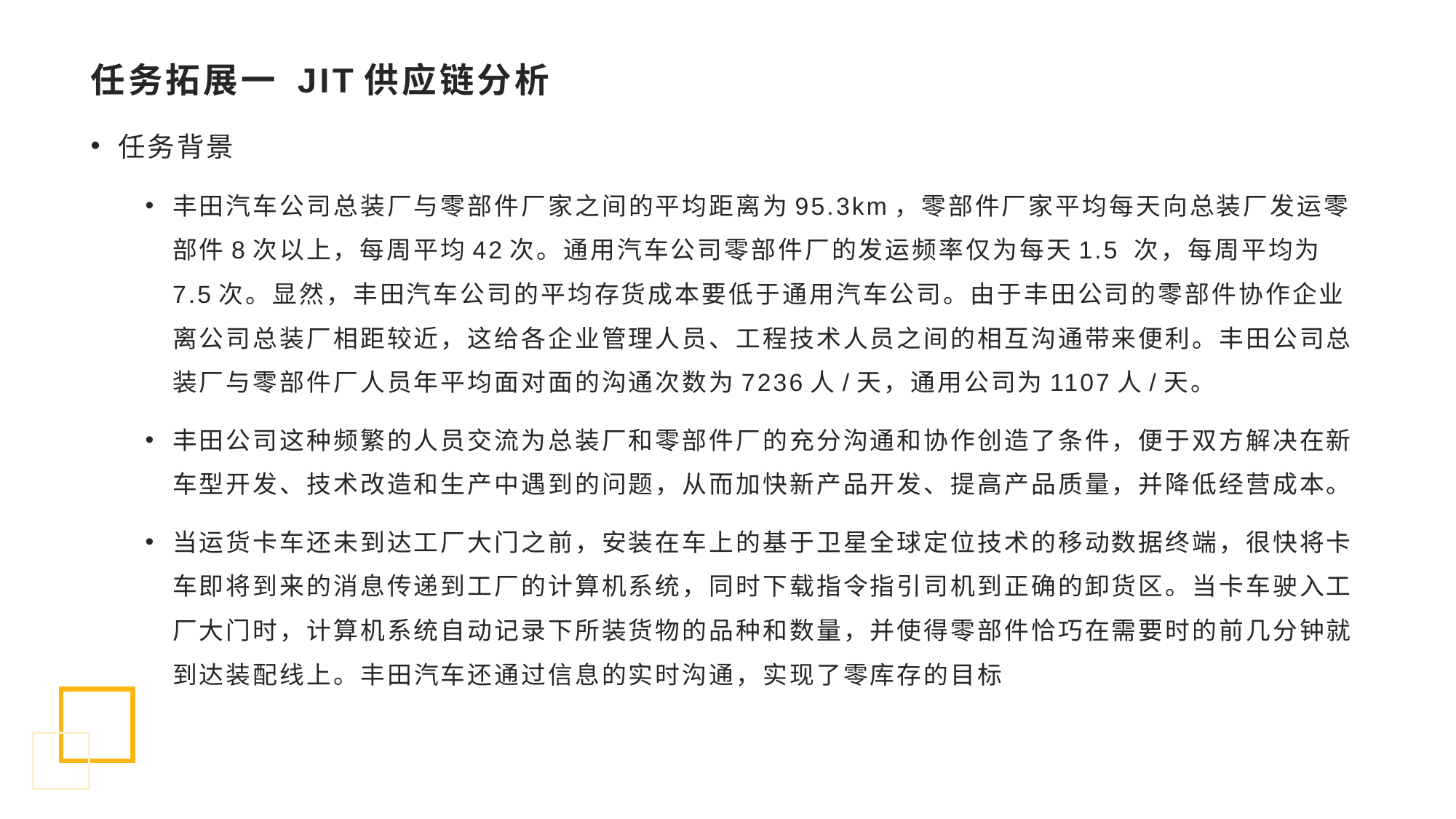

# 任务拓展一 JIT供应链分析
任务背景
丰田汽车公司总装厂与零部件厂家之间的平均距离为95.3km，零部件厂家平均每天向总装厂发运零部件8次以上，每周平均42次。通用汽车公司零部件厂的发运频率仅为每天1.5 次，每周平均为7.5次。显然，丰田汽车公司的平均存货成本要低于通用汽车公司。由于丰田公司的零部件协作企业离公司总装厂相距较近，这给各企业管理人员、工程技术人员之间的相互沟通带来便利。丰田公司总装厂与零部件厂人员年平均面对面的沟通次数为7236人/天，通用公司为1107人/天。
丰田公司这种频繁的人员交流为总装厂和零部件厂的充分沟通和协作创造了条件，便于双方解决在新车型开发、技术改造和生产中遇到的问题，从而加快新产品开发、提高产品质量，并降低经营成本。
当运货卡车还未到达工厂大门之前，安装在车上的基于卫星全球定位技术的移动数据终端，很快将卡车即将到来的消息传递到工厂的计算机系统，同时下载指令指引司机到正确的卸货区。当卡车驶入工厂大门时，计算机系统自动记录下所装货物的品种和数量，并使得零部件恰巧在需要时的前几分钟就到达装配线上。丰田汽车还通过信息的实时沟通，实现了零库存的目标